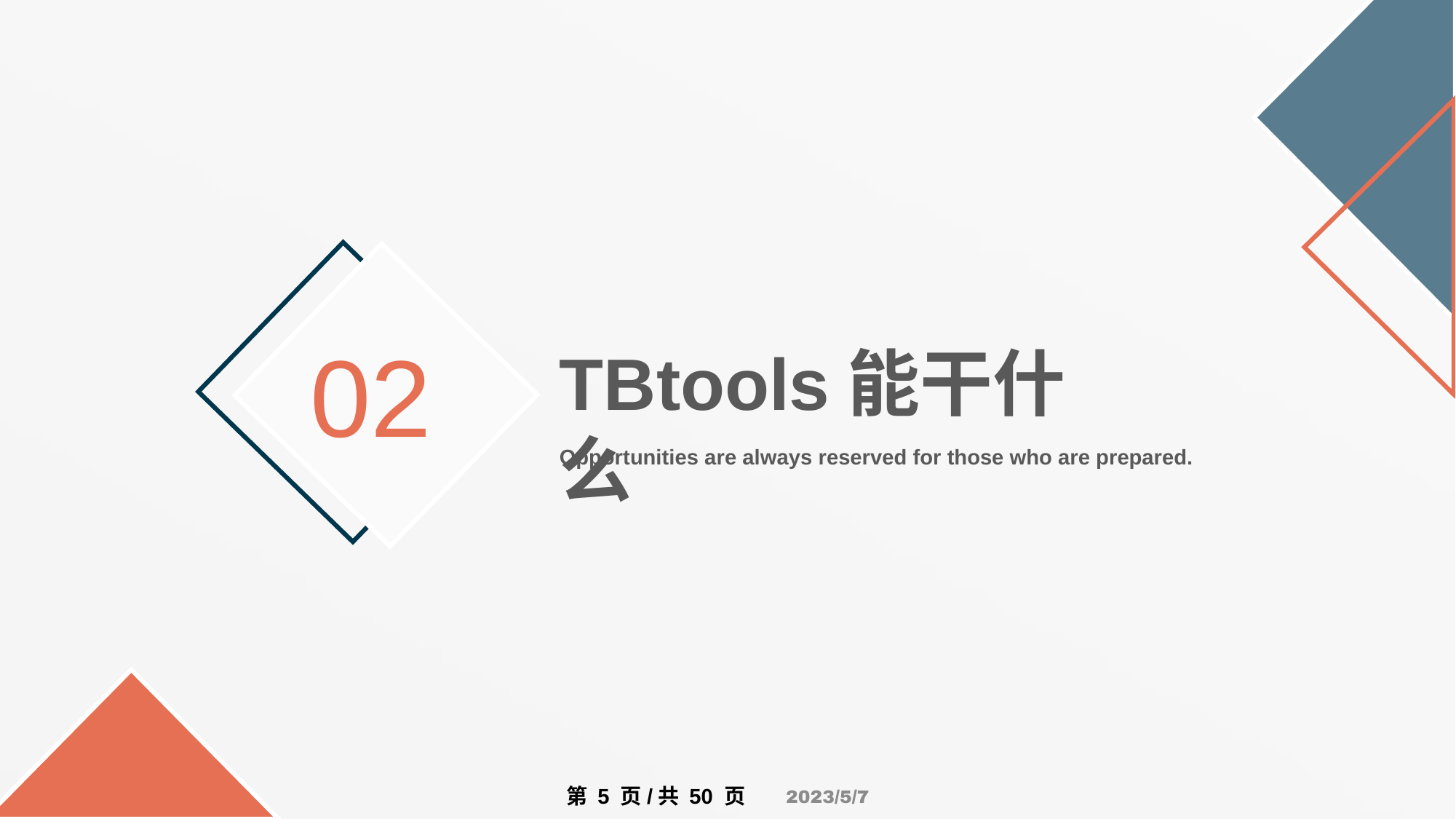

02
TBtools能干什么
Opportunities are always reserved for those who are prepared.